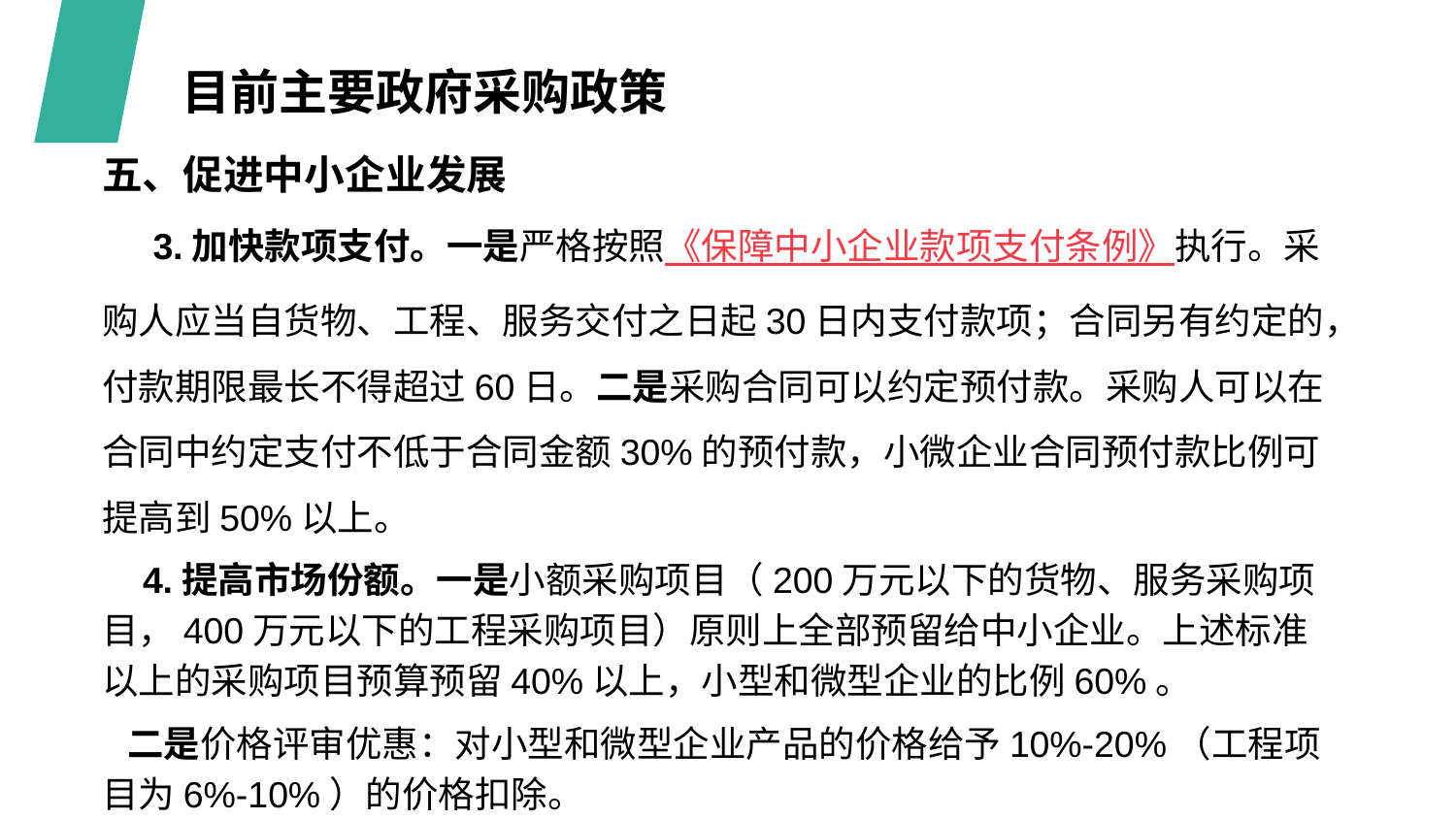

目前主要政府采购政策
五、促进中小企业发展
     3.加快款项支付。一是严格按照《保障中小企业款项支付条例》执行。采购人应当自货物、工程、服务交付之日起30日内支付款项；合同另有约定的，付款期限最长不得超过60日。二是采购合同可以约定预付款。采购人可以在合同中约定支付不低于合同金额30%的预付款，小微企业合同预付款比例可提高到50%以上。
    4.提高市场份额。一是小额采购项目（200万元以下的货物、服务采购项目，400万元以下的工程采购项目）原则上全部预留给中小企业。上述标准以上的采购项目预算预留40%以上，小型和微型企业的比例60%。
  二是价格评审优惠：对小型和微型企业产品的价格给予10%-20%（工程项目为6%-10%）的价格扣除。